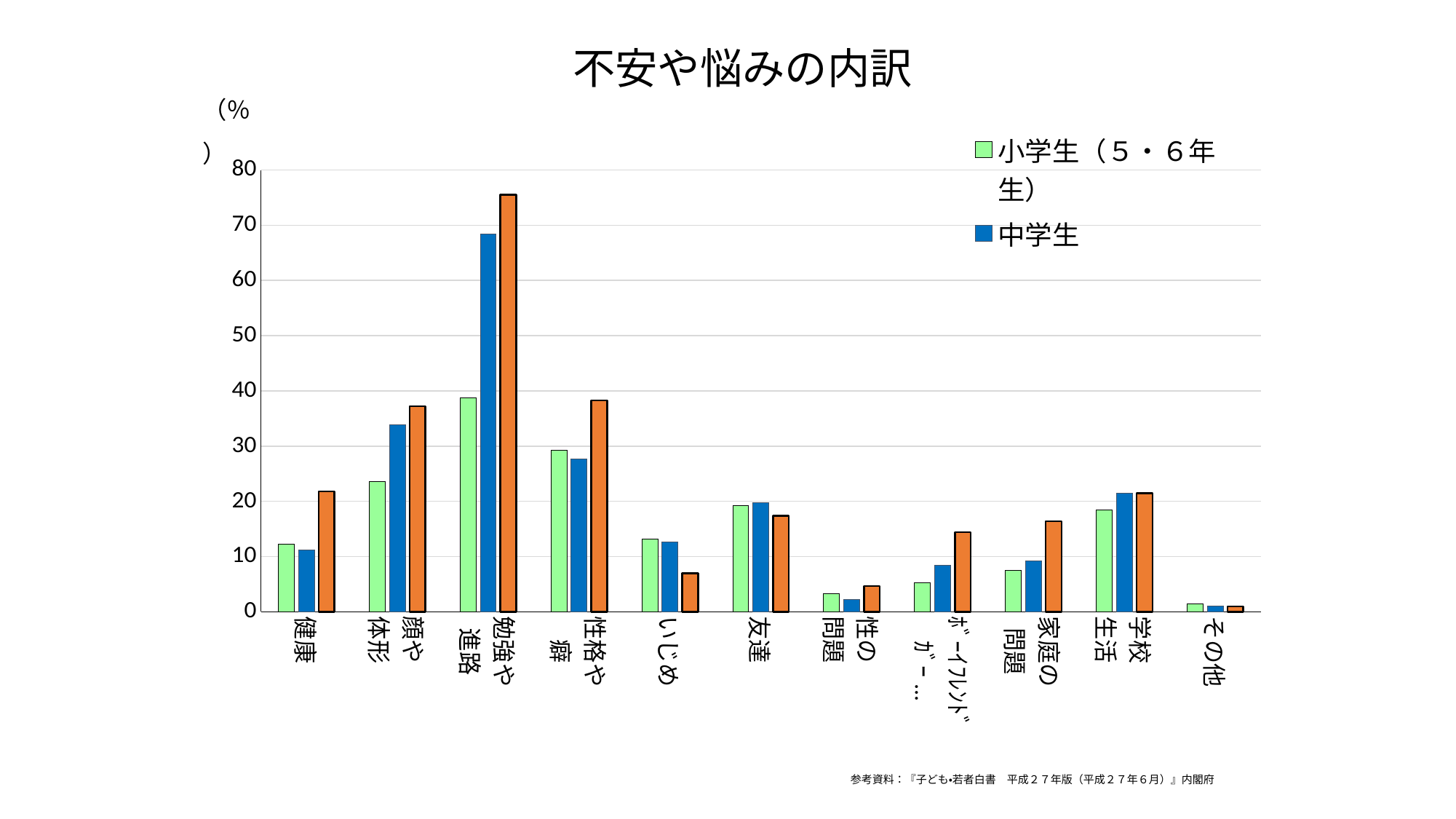

不安や悩みの内訳
（％）

### Chart

| Category | 小学生（５・６年生） | 中学生 | 高校生等 |
|---|---|---|---|
| 健康 | 12.3 | 11.2 | 21.8 |
| 顔や
体形 | 23.6 | 33.8 | 37.2 |
| 勉強や
進路 | 38.7 | 68.4 | 75.5 |
| 性格や
癖 | 29.2 | 27.7 | 38.3 |
| いじめ | 13.2 | 12.6 | 7.0 |
| 友達 | 19.3 | 19.8 | 17.4 |
| 性の
問題 | 3.3 | 2.2 | 4.7 |
| ﾎﾞｰｲﾌﾚﾝﾄﾞ
ｶﾞｰﾙﾌﾚﾝﾄﾞ | 5.2 | 8.4 | 14.4 |
| 家庭の
問題 | 7.5 | 9.2 | 16.4 |
| 学校
生活 | 18.4 | 21.5 | 21.5 |
| その他 | 1.4 | 1.1 | 1.0 |
参考資料：『子ども・若者白書　平成２７年版（平成２７年６月）』内閣府